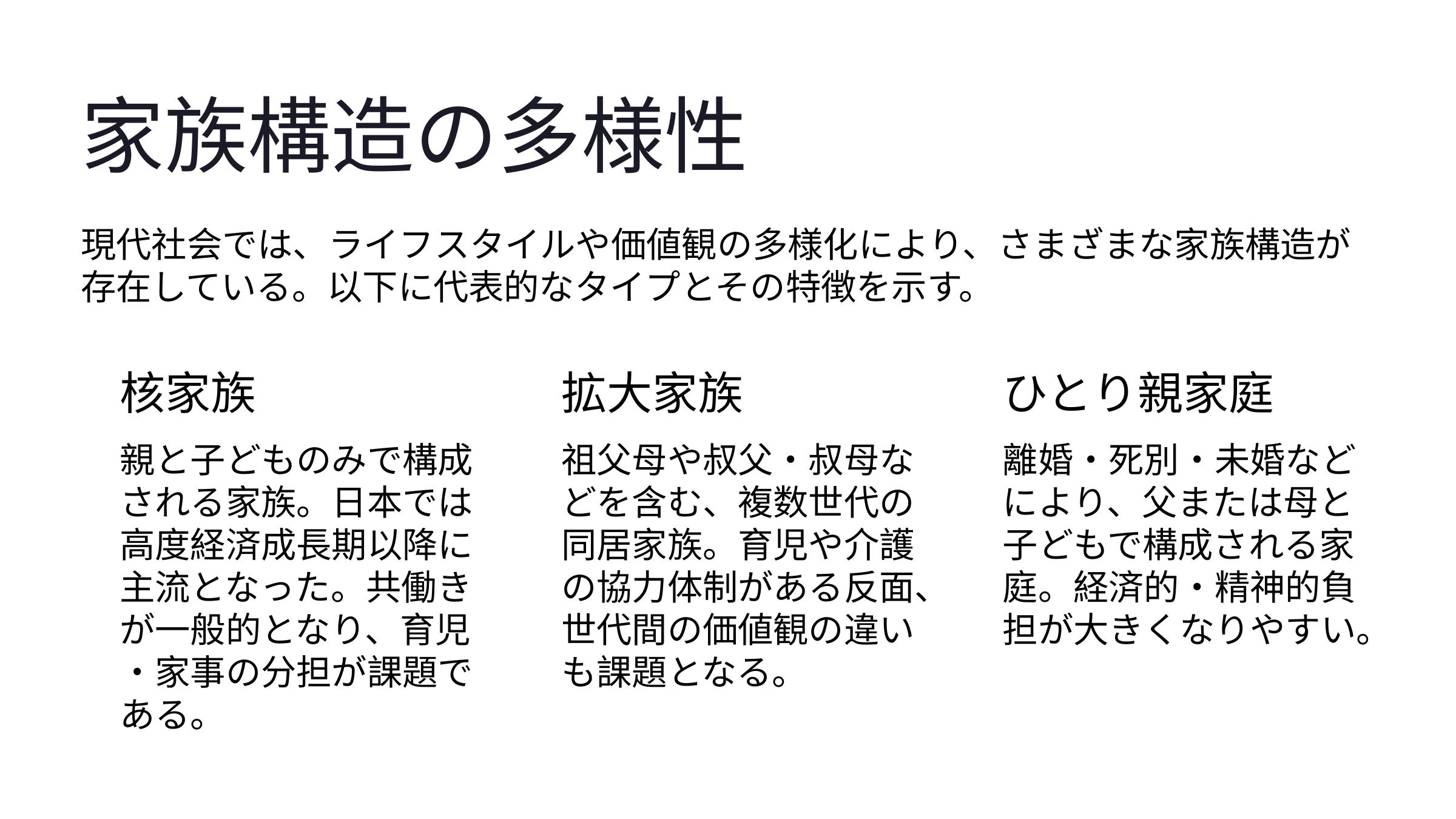

家族構造の多様性
現代社会では、ライフスタイルや価値観の多様化により、さまざまな家族構造が存在している。以下に代表的なタイプとその特徴を示す。
核家族
拡大家族
ひとり親家庭
親と子どものみで構成される家族。日本では高度経済成長期以降に主流となった。共働きが一般的となり、育児・家事の分担が課題である。
祖父母や叔父・叔母などを含む、複数世代の同居家族。育児や介護の協力体制がある反面、世代間の価値観の違いも課題となる。
離婚・死別・未婚などにより、父または母と子どもで構成される家庭。経済的・精神的負担が大きくなりやすい。